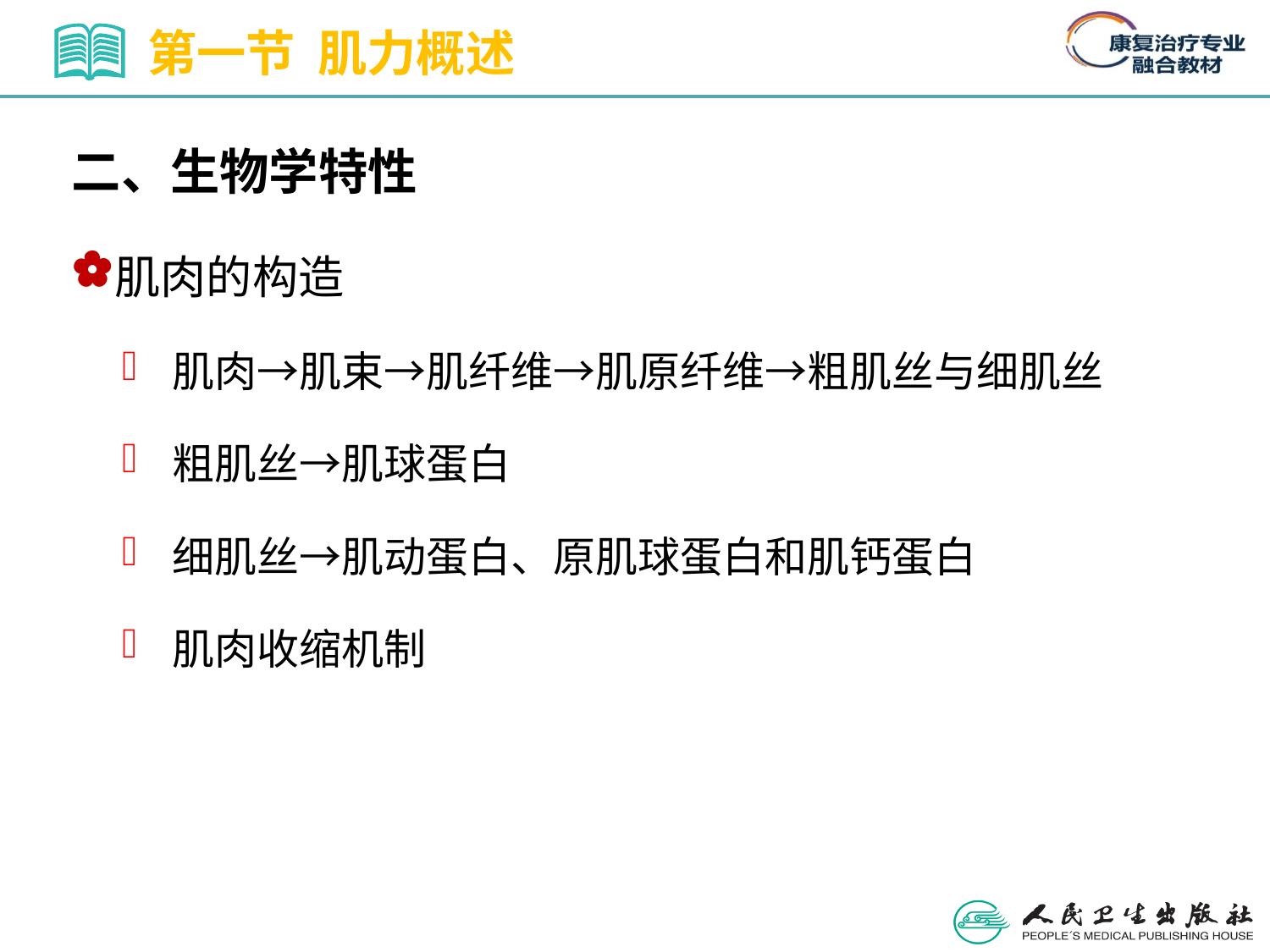

第一节  肌力概述
二、生物学特性
肌肉的构造
肌肉→肌束→肌纤维→肌原纤维→粗肌丝与细肌丝
粗肌丝→肌球蛋白
细肌丝→肌动蛋白、原肌球蛋白和肌钙蛋白
肌肉收缩机制